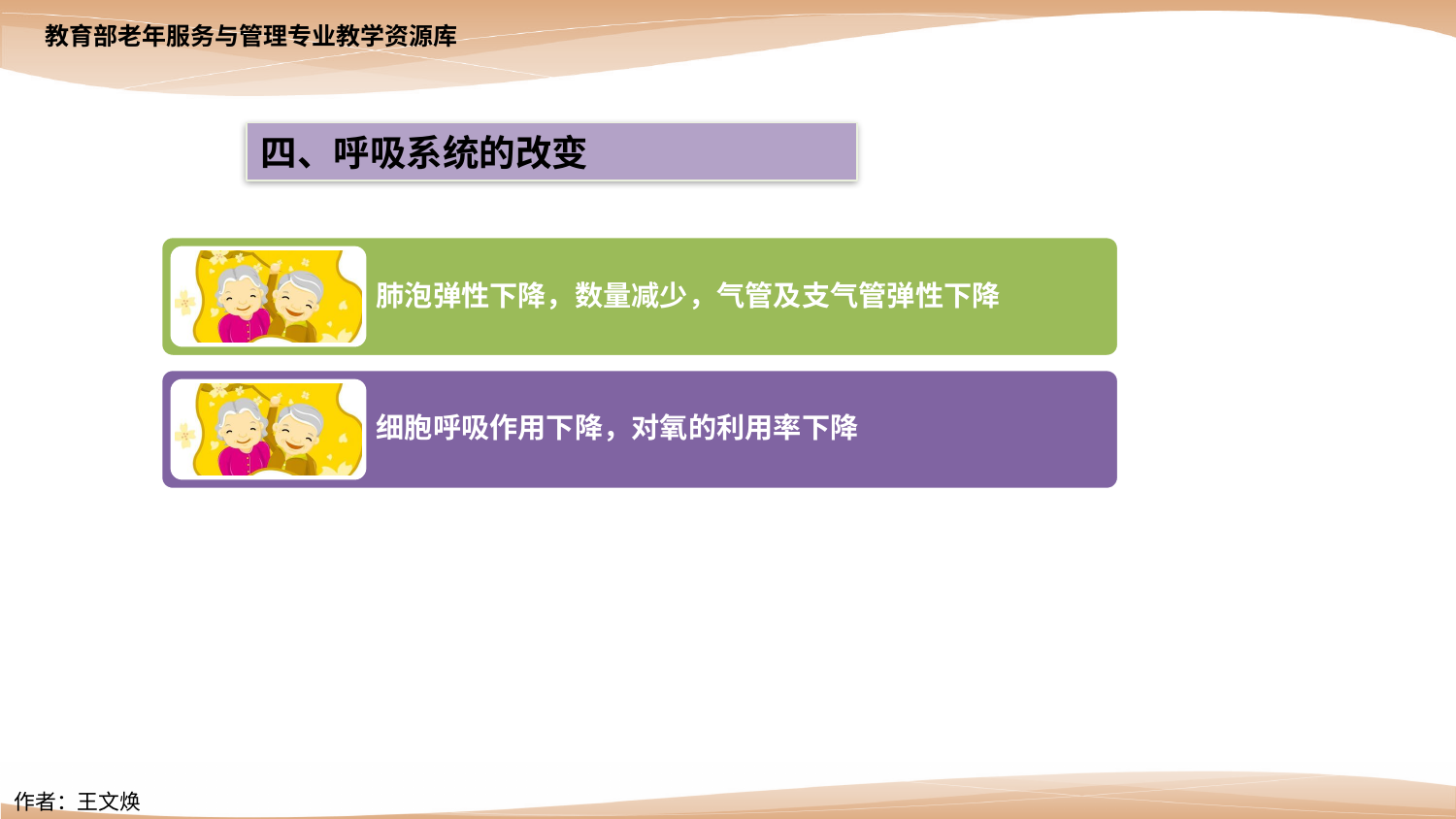

四、呼吸系统的改变
肺泡弹性下降，数量减少，气管及支气管弹性下降
细胞呼吸作用下降，对氧的利用率下降